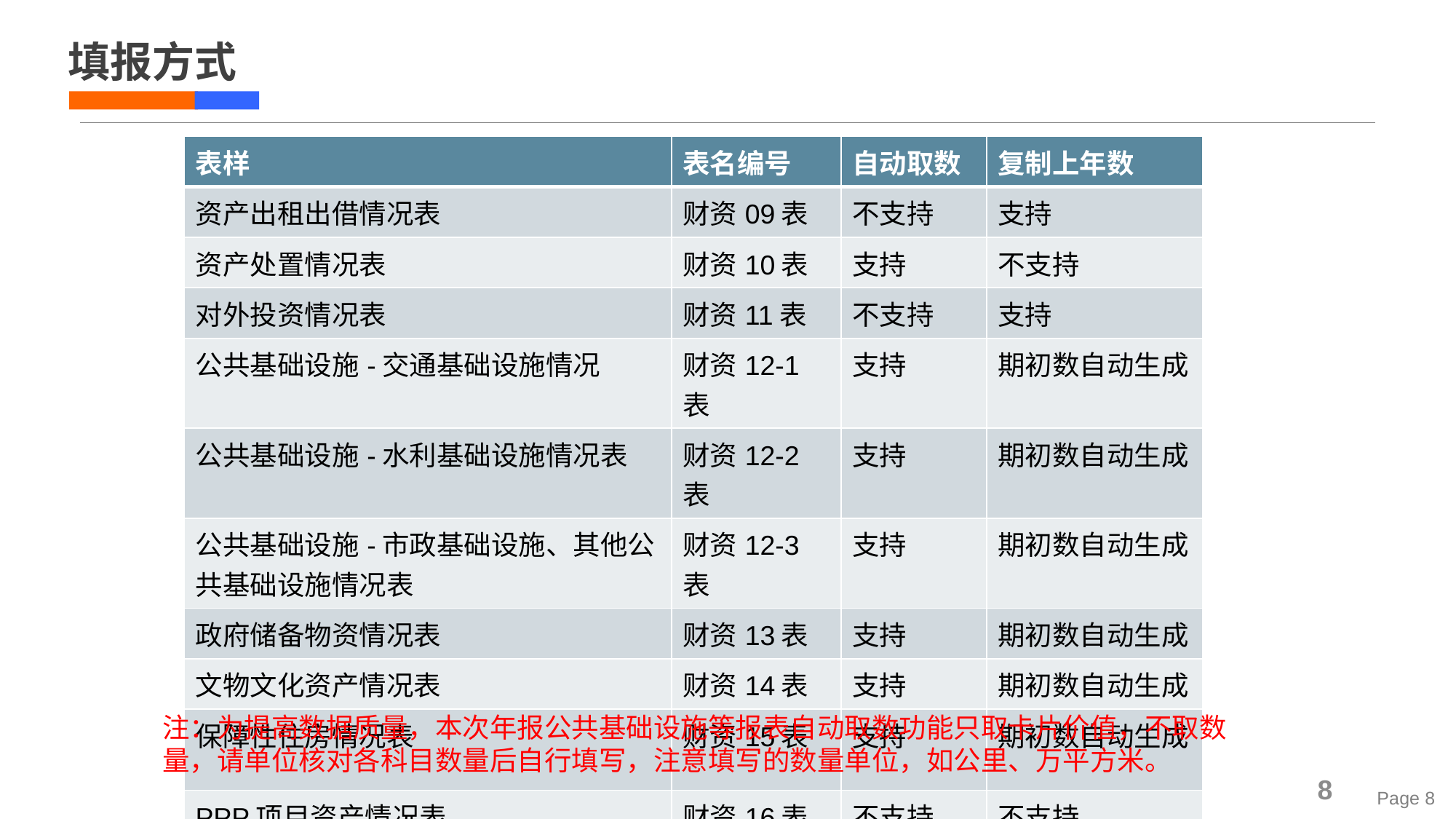

# 填报方式
| 表样 | 表名编号 | 自动取数 | 复制上年数 |
| --- | --- | --- | --- |
| 资产出租出借情况表 | 财资09表 | 不支持 | 支持 |
| 资产处置情况表 | 财资10表 | 支持 | 不支持 |
| 对外投资情况表 | 财资11表 | 不支持 | 支持 |
| 公共基础设施-交通基础设施情况 | 财资12-1表 | 支持 | 期初数自动生成 |
| 公共基础设施-水利基础设施情况表 | 财资12-2表 | 支持 | 期初数自动生成 |
| 公共基础设施-市政基础设施、其他公共基础设施情况表 | 财资12-3表 | 支持 | 期初数自动生成 |
| 政府储备物资情况表 | 财资13表 | 支持 | 期初数自动生成 |
| 文物文化资产情况表 | 财资14表 | 支持 | 期初数自动生成 |
| 保障性住房情况表 | 财资15表 | 支持 | 期初数自动生成 |
| PPP项目资产情况表 | 财资16表 | 不支持 | 不支持 |
注：为提高数据质量，本次年报公共基础设施等报表自动取数功能只取卡片价值，不取数量，请单位核对各科目数量后自行填写，注意填写的数量单位，如公里、万平方米。
8